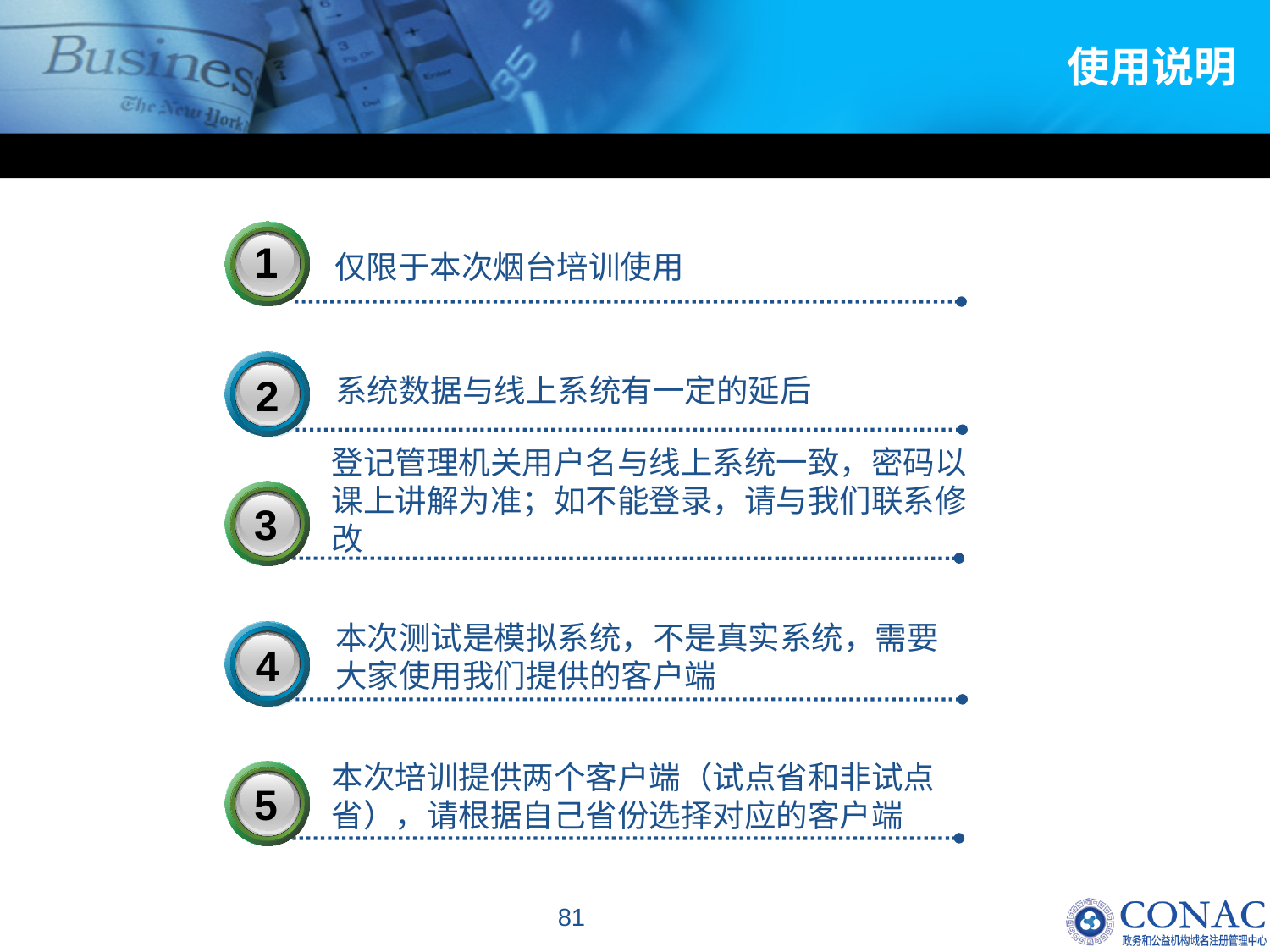

# 使用说明

1

仅限于本次烟台培训使用

2

系统数据与线上系统有一定的延后
登记管理机关用户名与线上系统一致，密码以课上讲解为准；如不能登录，请与我们联系修改

3

3

本次测试是模拟系统，不是真实系统，需要大家使用我们提供的客户端

4

本次培训提供两个客户端（试点省和非试点省），请根据自己省份选择对应的客户端

3

5

81